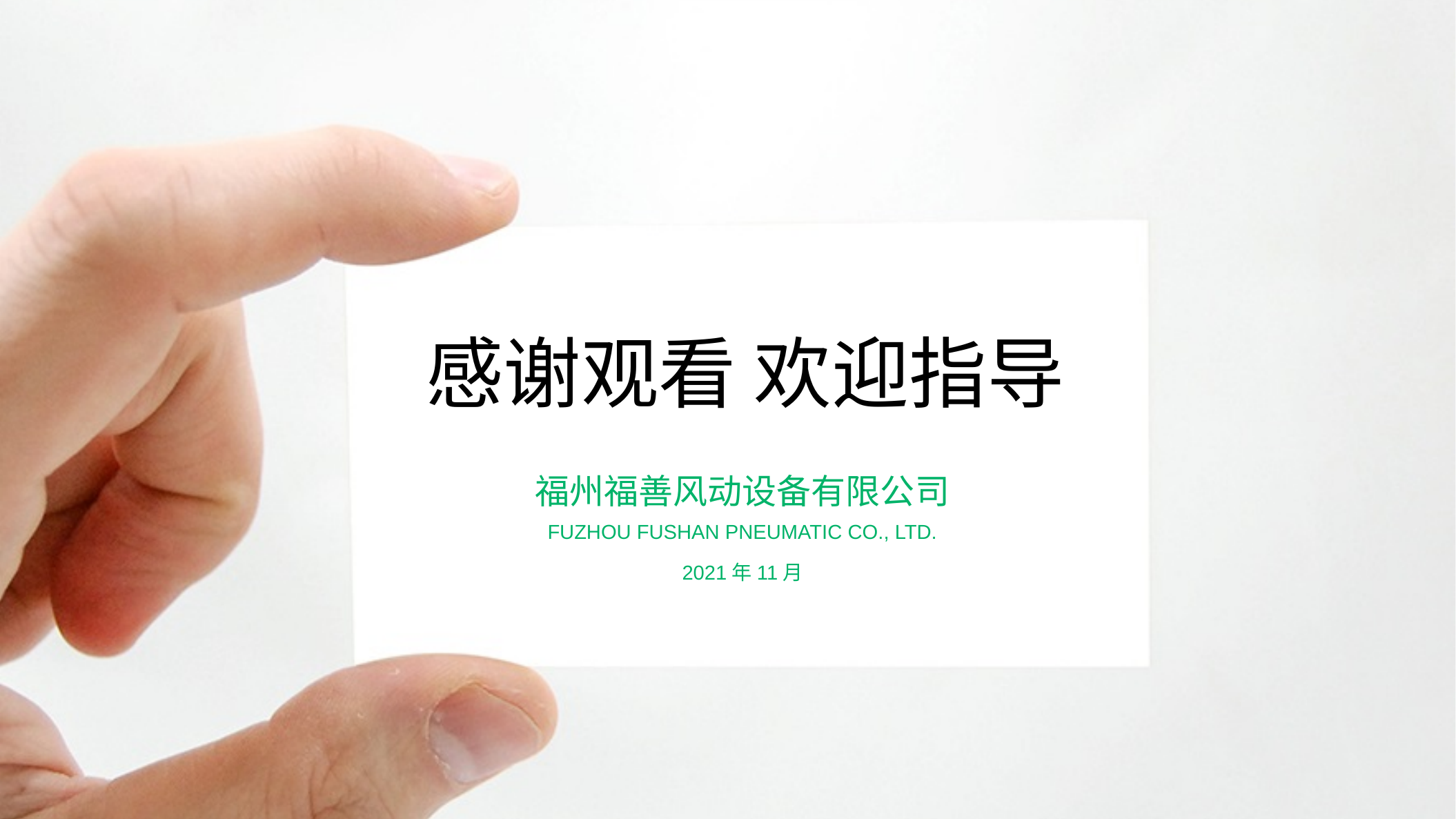

感谢观看 欢迎指导
福州福善风动设备有限公司
FUZHOU FUSHAN PNEUMATIC CO., LTD.
2021年11月